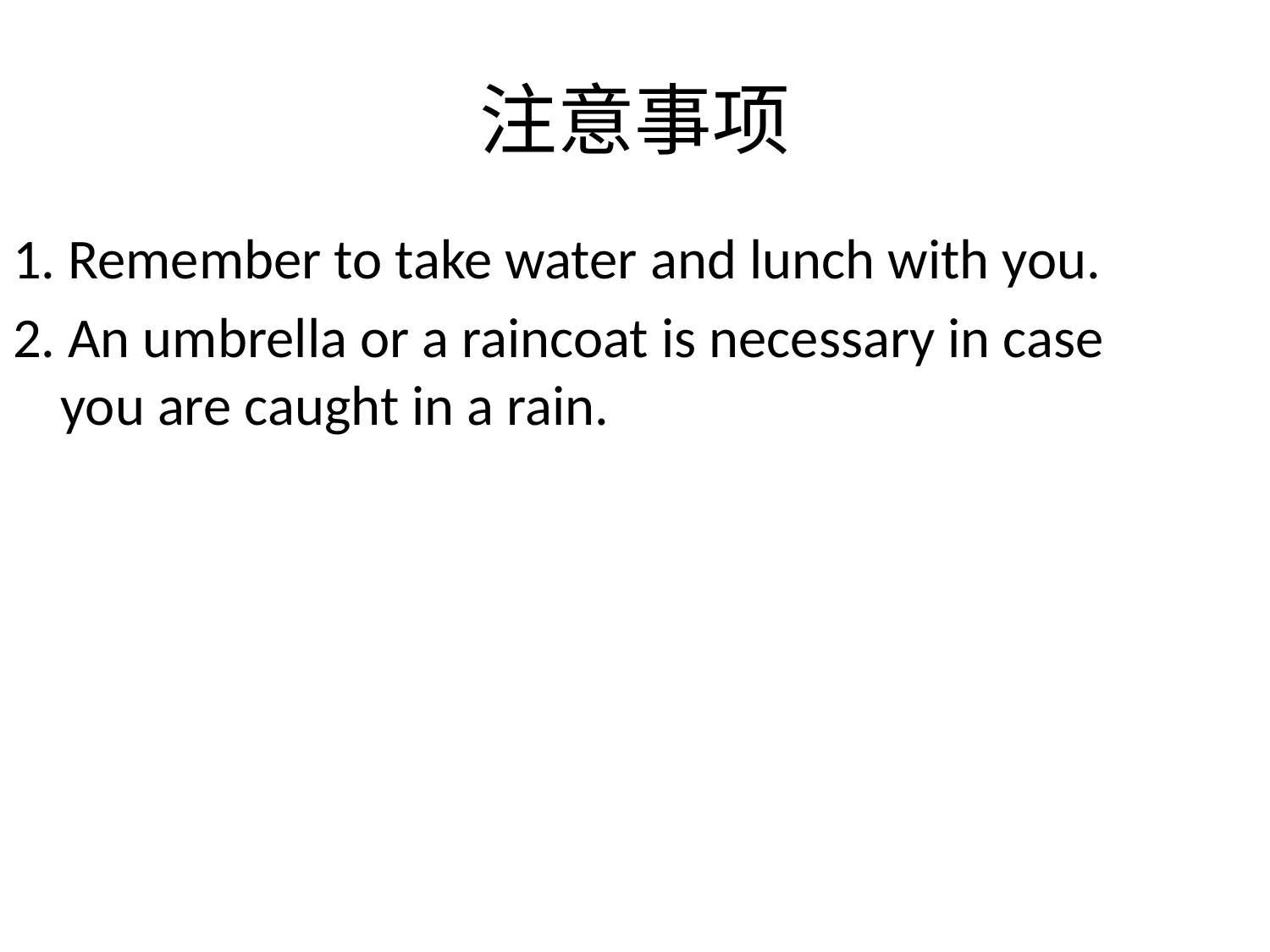

# 注意事项
1. Remember to take water and lunch with you.
2. An umbrella or a raincoat is necessary in case you are caught in a rain.